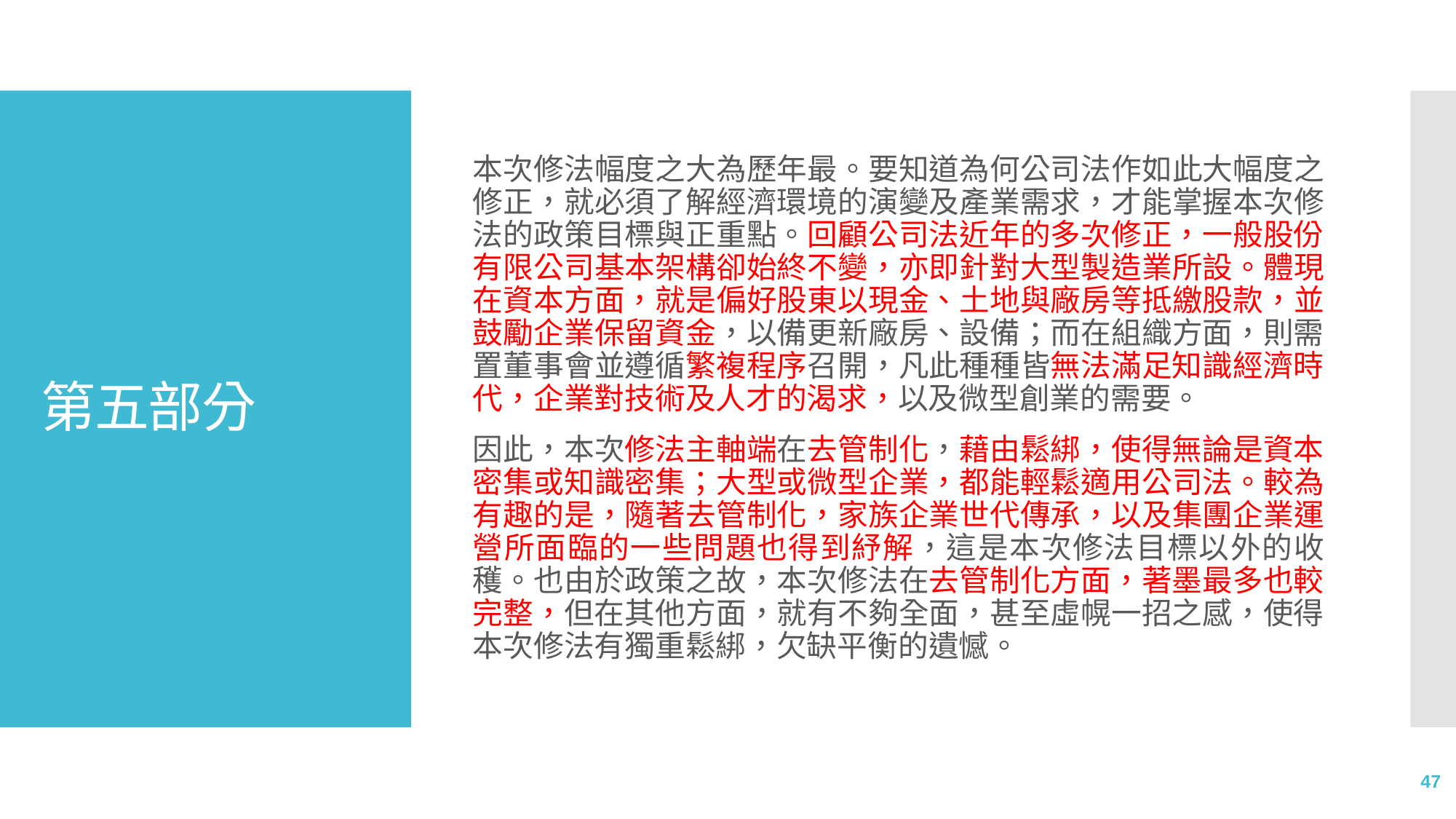

本次修法幅度之大為歷年最。要知道為何公司法作如此大幅度之修正，就必須了解經濟環境的演變及產業需求，才能掌握本次修法的政策目標與正重點。回顧公司法近年的多次修正，一般股份有限公司基本架構卻始終不變，亦即針對大型製造業所設。體現在資本方面，就是偏好股東以現金、土地與廠房等抵繳股款，並鼓勵企業保留資金，以備更新廠房、設備；而在組織方面，則需置董事會並遵循繁複程序召開，凡此種種皆無法滿足知識經濟時代，企業對技術及人才的渴求，以及微型創業的需要。
因此，本次修法主軸端在去管制化，藉由鬆綁，使得無論是資本密集或知識密集；大型或微型企業，都能輕鬆適用公司法。較為有趣的是，隨著去管制化，家族企業世代傳承，以及集團企業運營所面臨的一些問題也得到紓解，這是本次修法目標以外的收穫。也由於政策之故，本次修法在去管制化方面，著墨最多也較完整，但在其他方面，就有不夠全面，甚至虛幌一招之感，使得本次修法有獨重鬆綁，欠缺平衡的遺憾。
# 第五部分
47